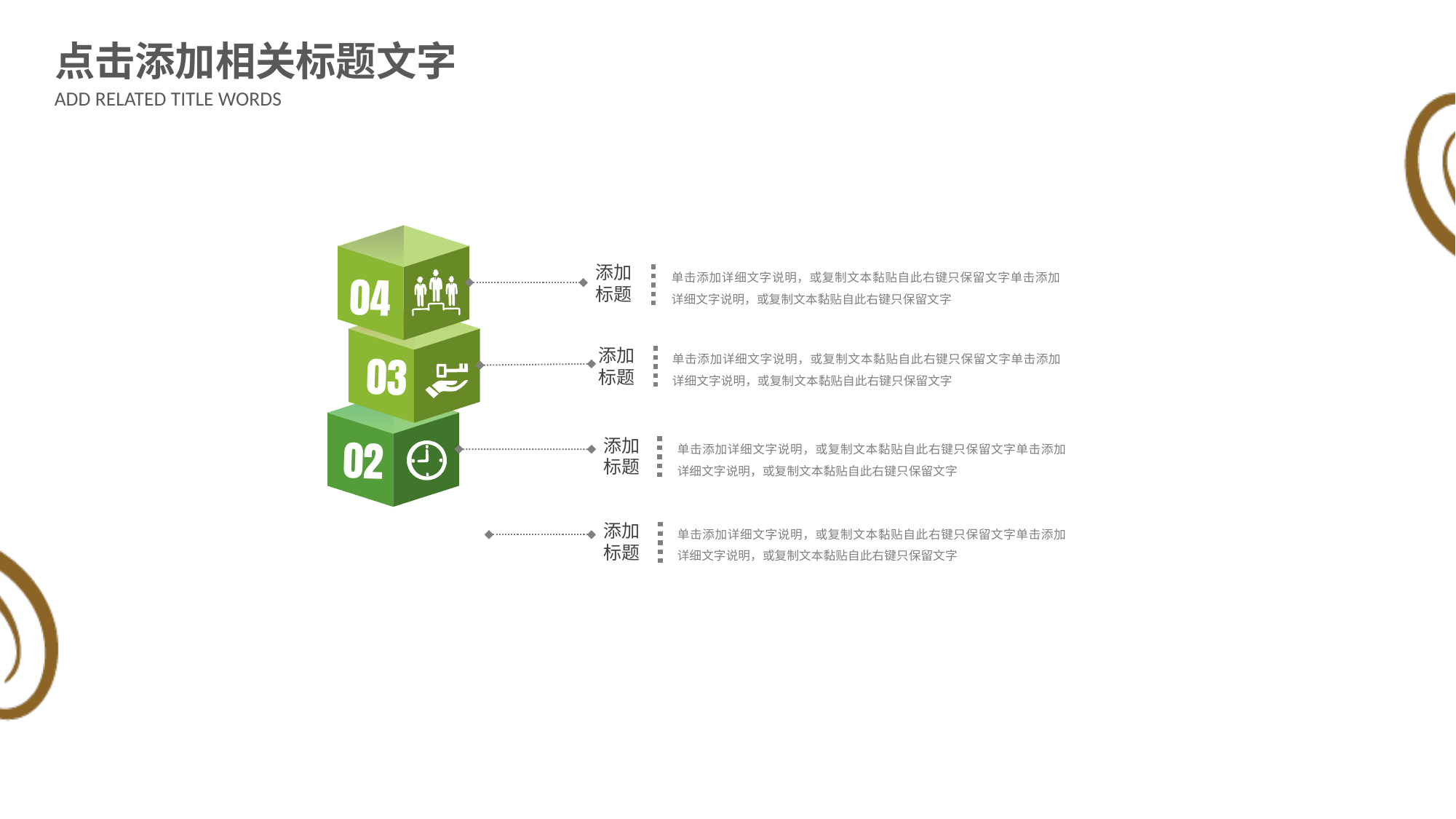

点击添加相关标题文字
ADD RELATED TITLE WORDS

04

添加
标题
单击添加详细文字说明，或复制文本黏贴自此右键只保留文字单击添加详细文字说明，或复制文本黏贴自此右键只保留文字

03

添加
标题
单击添加详细文字说明，或复制文本黏贴自此右键只保留文字单击添加详细文字说明，或复制文本黏贴自此右键只保留文字

02

添加
标题
单击添加详细文字说明，或复制文本黏贴自此右键只保留文字单击添加详细文字说明，或复制文本黏贴自此右键只保留文字
添加
标题
单击添加详细文字说明，或复制文本黏贴自此右键只保留文字单击添加详细文字说明，或复制文本黏贴自此右键只保留文字